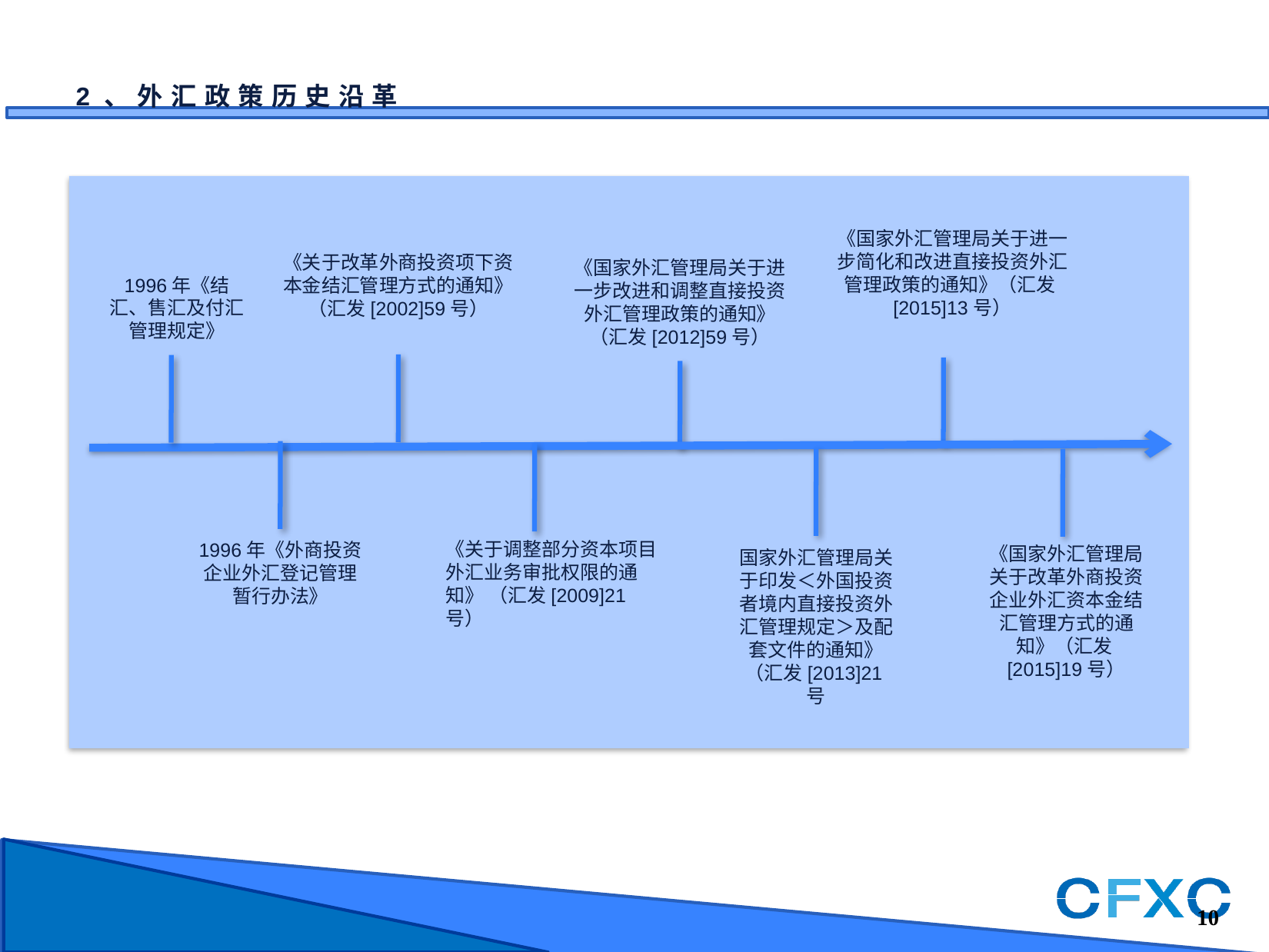

2、外汇政策历史沿革

《国家外汇管理局关于进一步简化和改进直接投资外汇管理政策的通知》（汇发[2015]13号）
《关于改革外商投资项下资本金结汇管理方式的通知》（汇发[2002]59号）
《国家外汇管理局关于进一步改进和调整直接投资外汇管理政策的通知》（汇发[2012]59号）
1996年《结汇、售汇及付汇管理规定》
《关于调整部分资本项目外汇业务审批权限的通知》 （汇发[2009]21号）
1996年《外商投资企业外汇登记管理暂行办法》

《国家外汇管理局关于改革外商投资企业外汇资本金结汇管理方式的通知》（汇发[2015]19号）
国家外汇管理局关于印发＜外国投资者境内直接投资外汇管理规定＞及配套文件的通知》（汇发[2013]21号
10